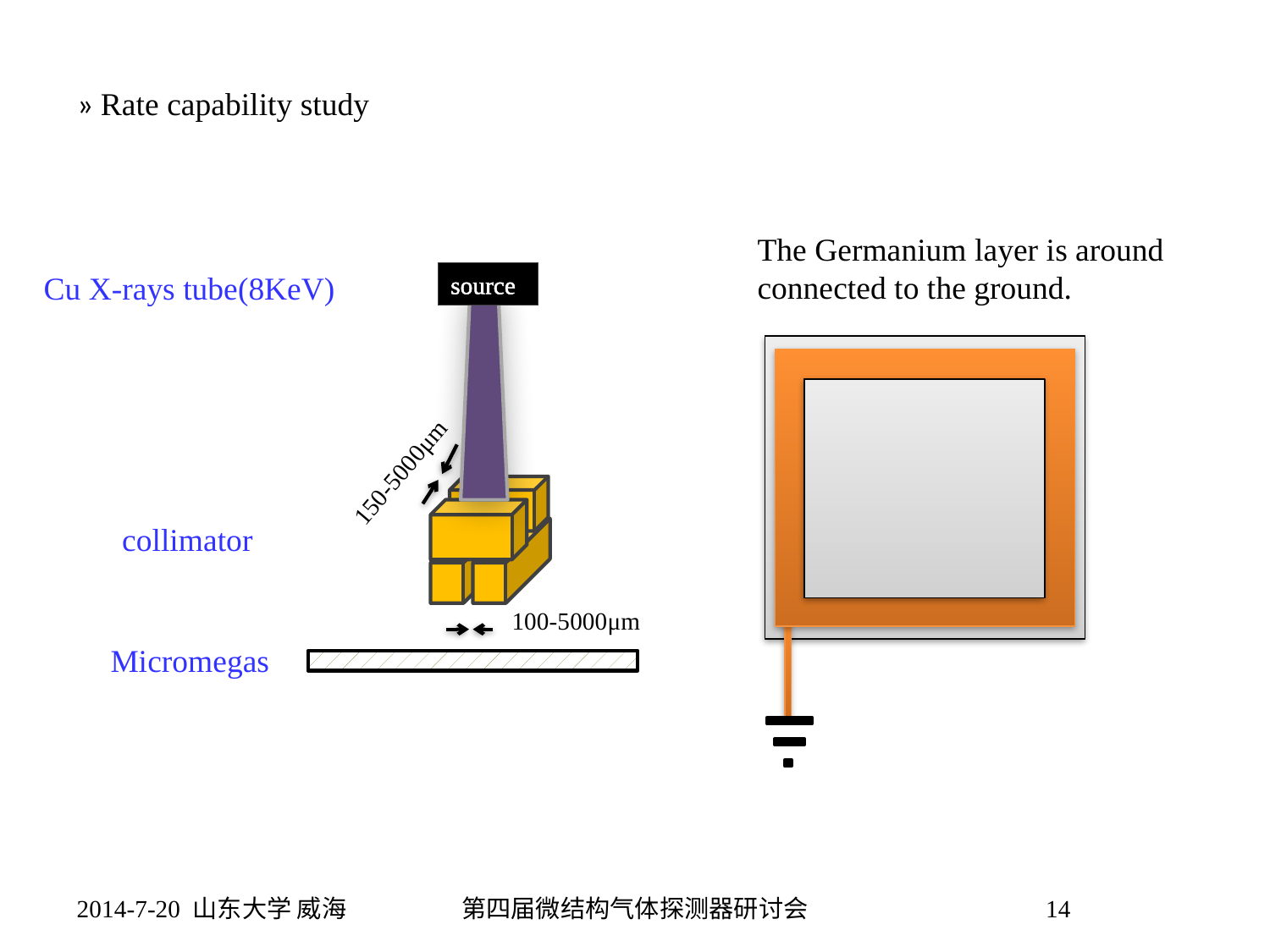

» Rate capability study
The Germanium layer is around
connected to the ground.
Cu X-rays tube(8KeV)
source

150-5000μm

100-5000μm

collimator

Micromegas

2014-7-20 山东大学 威海
第四届微结构气体探测器研讨会
14